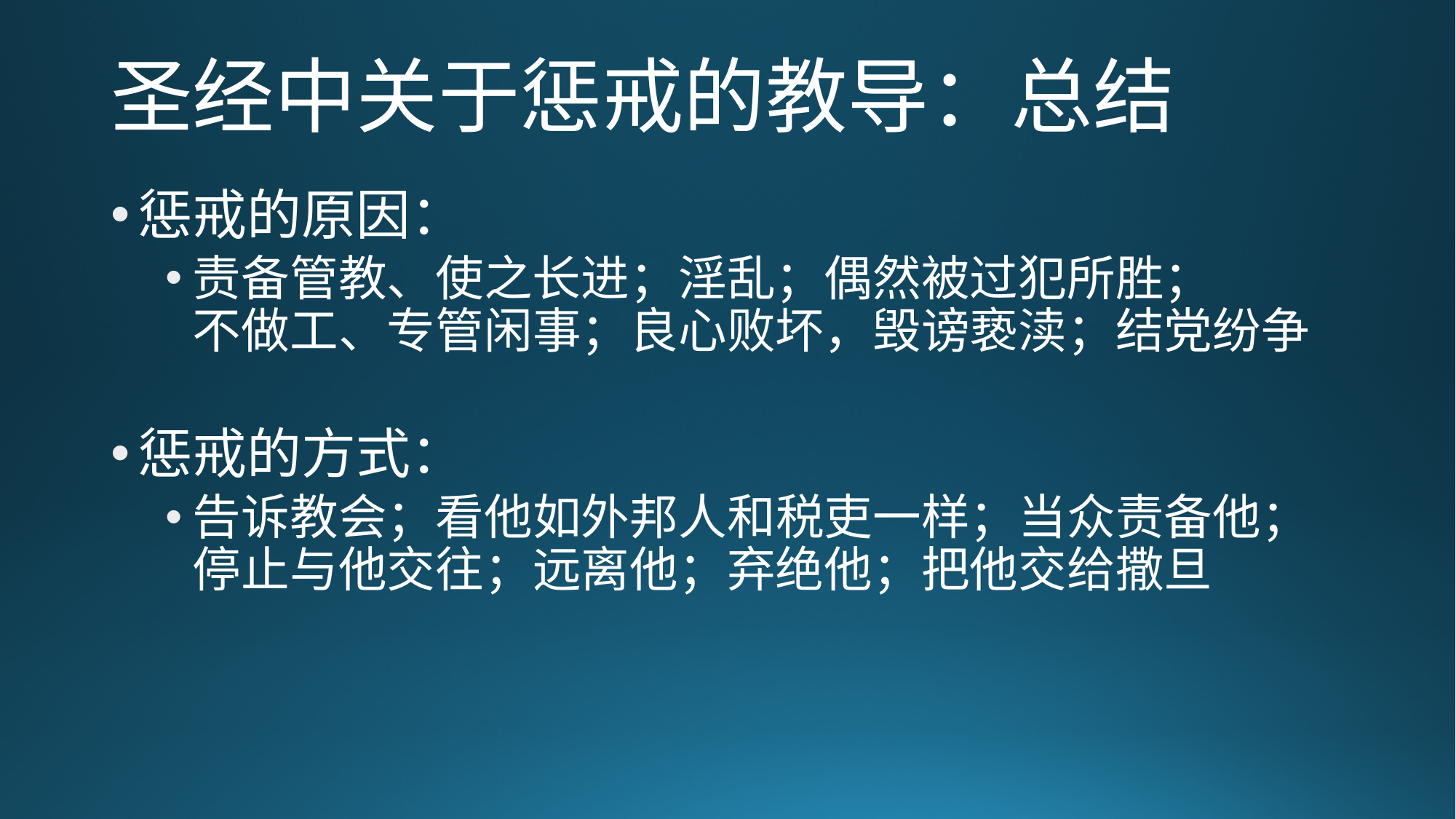

# 圣经中关于惩戒的教导：总结
惩戒的原因：
责备管教、使之长进；淫乱；偶然被过犯所胜；
不做工、专管闲事；良心败坏，毁谤亵渎；结党纷争
惩戒的方式：
告诉教会；看他如外邦人和税吏一样；当众责备他；
停止与他交往；远离他；弃绝他；把他交给撒旦